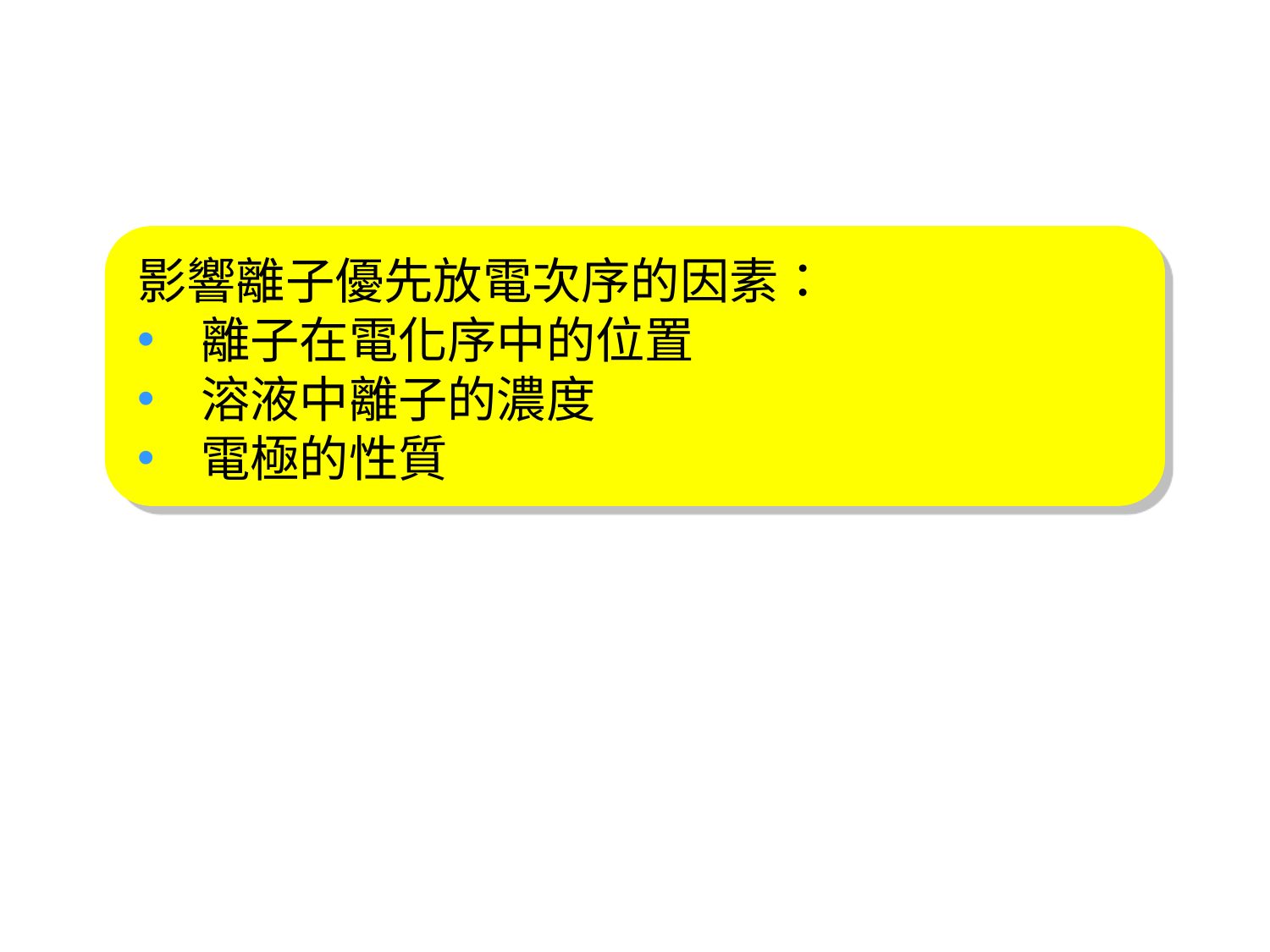

影響離子優先放電次序的因素：
離子在電化序中的位置
溶液中離子的濃度
電極的性質